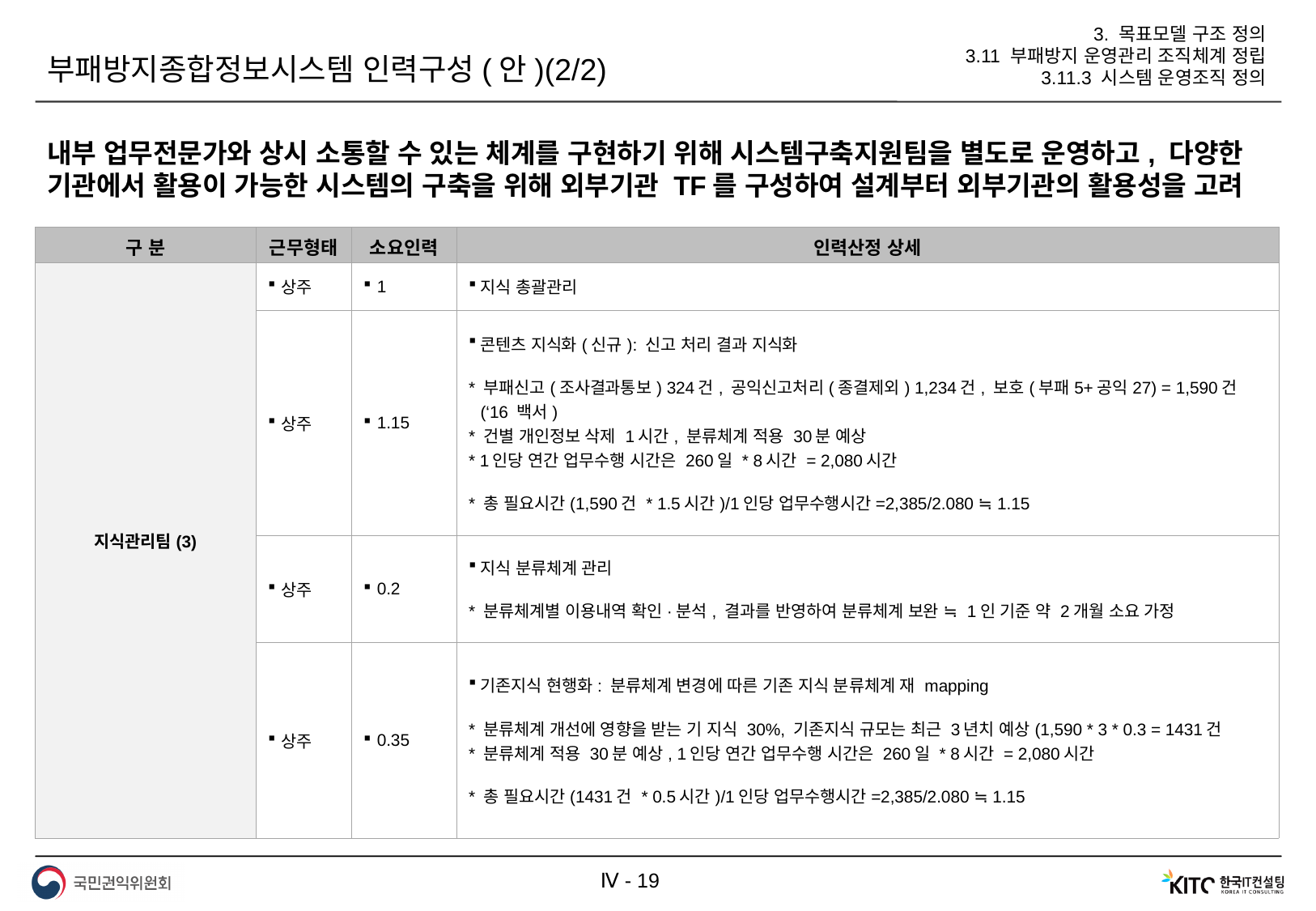

3. 목표모델 구조 정의
3.11 부패방지 운영관리 조직체계 정립
3.11.3 시스템 운영조직 정의
부패방지종합정보시스템 인력구성(안)(2/2)
내부 업무전문가와 상시 소통할 수 있는 체계를 구현하기 위해 시스템구축지원팀을 별도로 운영하고, 다양한 기관에서 활용이 가능한 시스템의 구축을 위해 외부기관 TF를 구성하여 설계부터 외부기관의 활용성을 고려
| 구 분 | 근무형태 | 소요인력 | 인력산정 상세 |
| --- | --- | --- | --- |
| 지식관리팀(3) | 상주 | 1 | 지식 총괄관리 |
|  | 상주 | 1.15 | 콘텐츠 지식화(신규): 신고 처리 결과 지식화 \* 부패신고(조사결과통보) 324건, 공익신고처리(종결제외) 1,234건, 보호(부패5+공익27) = 1,590건(‘16 백서) \* 건별 개인정보 삭제 1시간, 분류체계 적용 30분 예상 \* 1인당 연간 업무수행 시간은 260일 \* 8시간 = 2,080시간 \* 총 필요시간(1,590건 \* 1.5시간)/1인당 업무수행시간=2,385/2.080 ≒ 1.15 |
|  | 상주 | 0.2 | 지식 분류체계 관리 \* 분류체계별 이용내역 확인·분석, 결과를 반영하여 분류체계 보완 ≒ 1인 기준 약 2개월 소요 가정 |
|  | 상주 | 0.35 | 기존지식 현행화: 분류체계 변경에 따른 기존 지식 분류체계 재 mapping \* 분류체계 개선에 영향을 받는 기 지식 30%, 기존지식 규모는 최근 3년치 예상(1,590 \* 3 \* 0.3 = 1431건 \* 분류체계 적용 30분 예상, 1인당 연간 업무수행 시간은 260일 \* 8시간 = 2,080시간 \* 총 필요시간(1431건 \* 0.5시간)/1인당 업무수행시간=2,385/2.080 ≒ 1.15 |